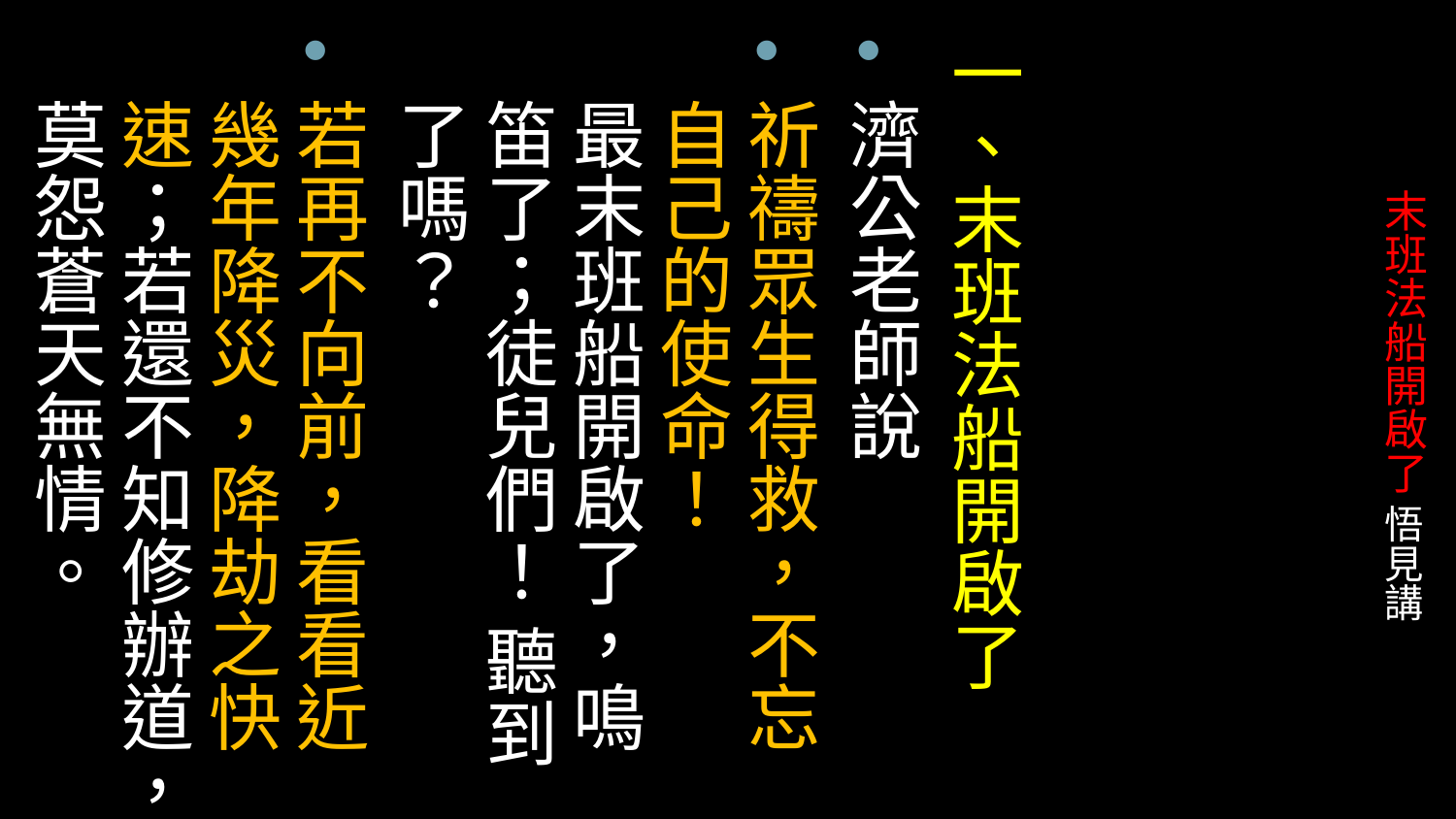

一、末班法船開啟了
濟公老師說
祈禱眾生得救，不忘自己的使命！
最末班船開啟了，鳴笛了；徒兒們！ 聽到了嗎？
若再不向前，看看近幾年降災，降劫之快速；若還不知修辦道，莫怨蒼天無情。
# 末班法船開啟了 悟見講